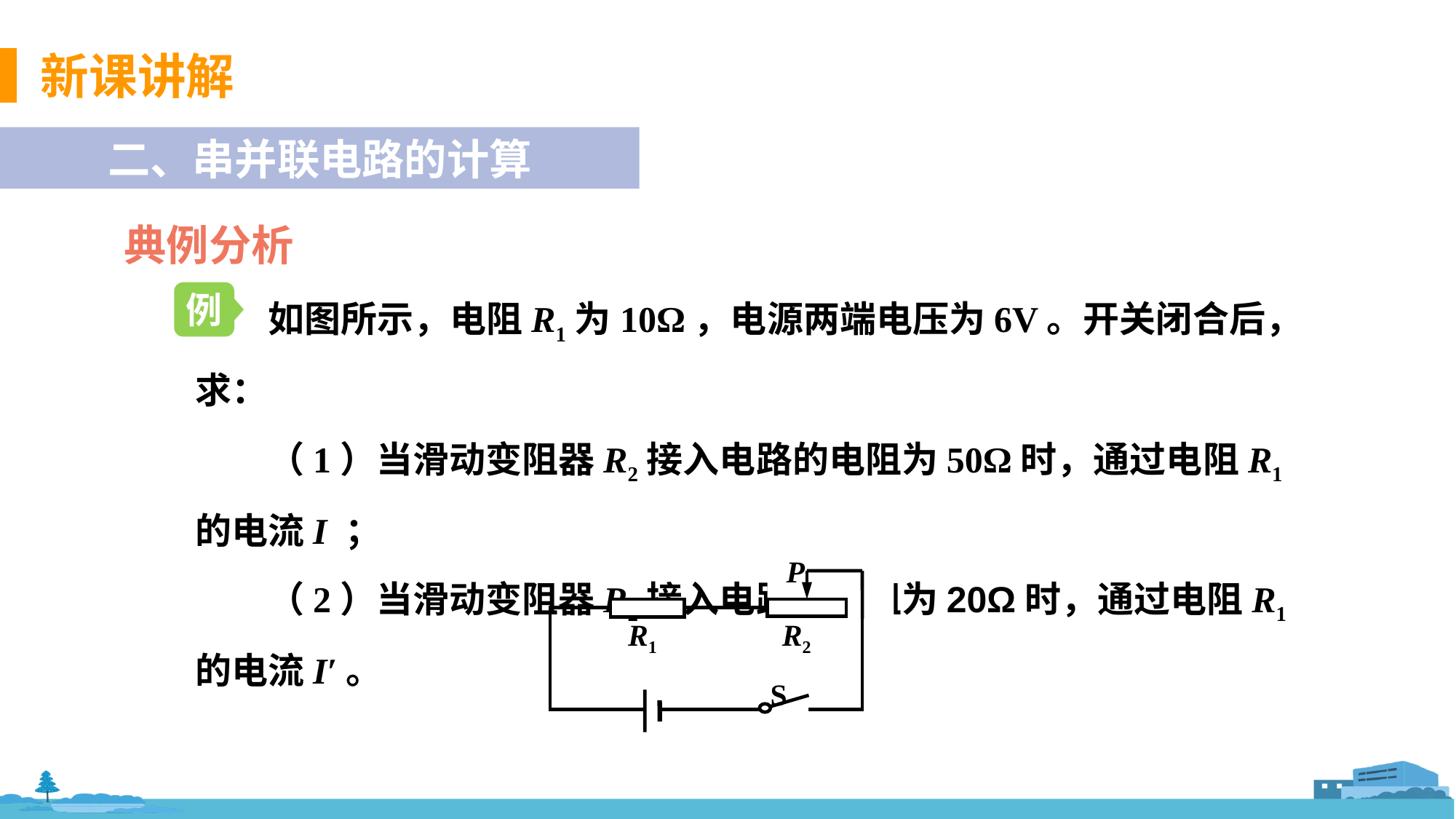

二、串并联电路的计算
典例分析
如图所示，电阻R1为10Ω，电源两端电压为6V。开关闭合后，求：
（1）当滑动变阻器R2接入电路的电阻为50Ω时，通过电阻R1的电流I ；
（2）当滑动变阻器R2接入电路的电阻为20Ω时，通过电阻R1的电流I′。

例
P

R1
R2
S